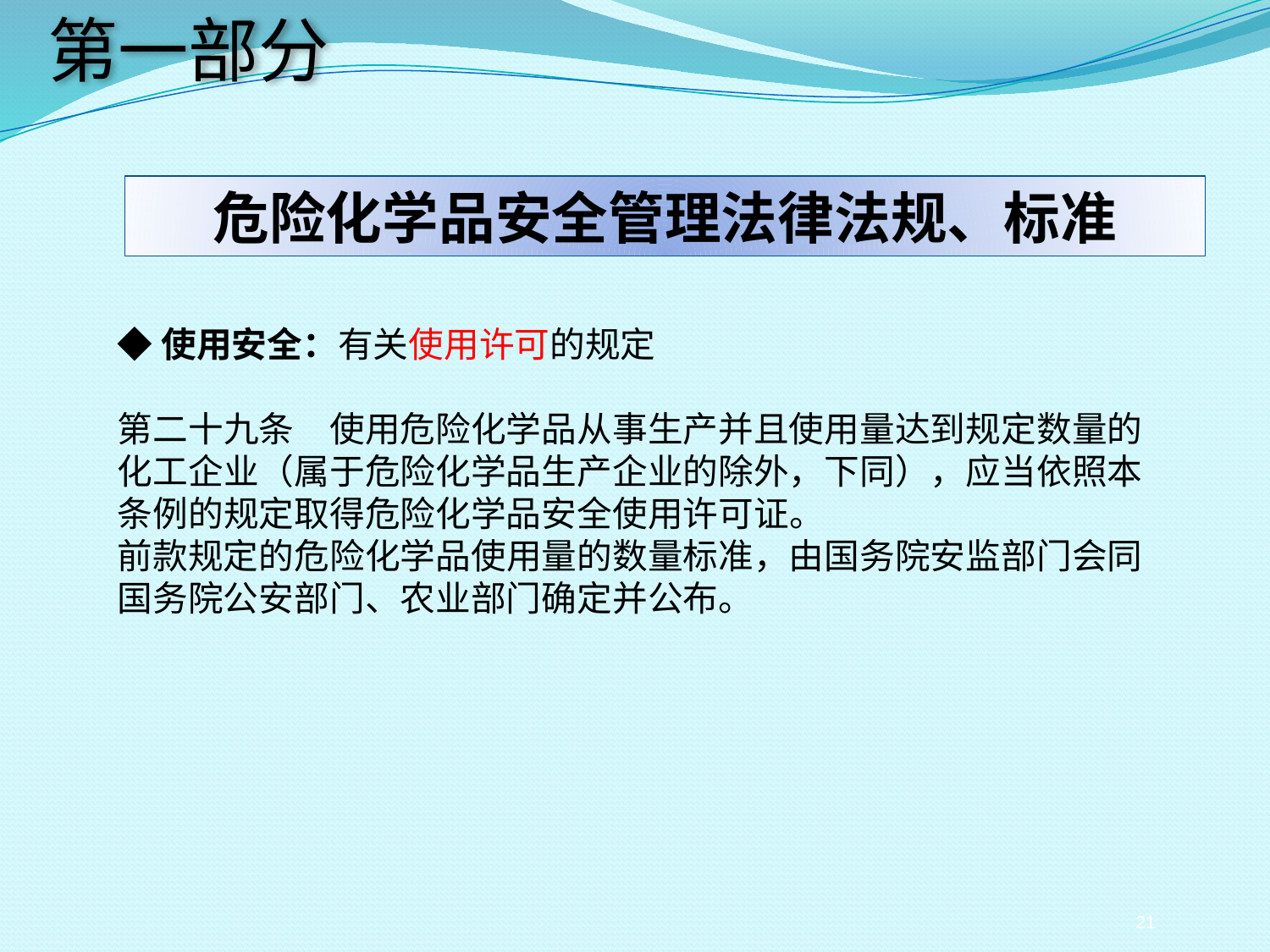

第一部分
危险化学品安全管理法律法规、标准
◆使用安全：有关使用许可的规定

第二十九条　使用危险化学品从事生产并且使用量达到规定数量的化工企业（属于危险化学品生产企业的除外，下同），应当依照本条例的规定取得危险化学品安全使用许可证。
前款规定的危险化学品使用量的数量标准，由国务院安监部门会同国务院公安部门、农业部门确定并公布。
21